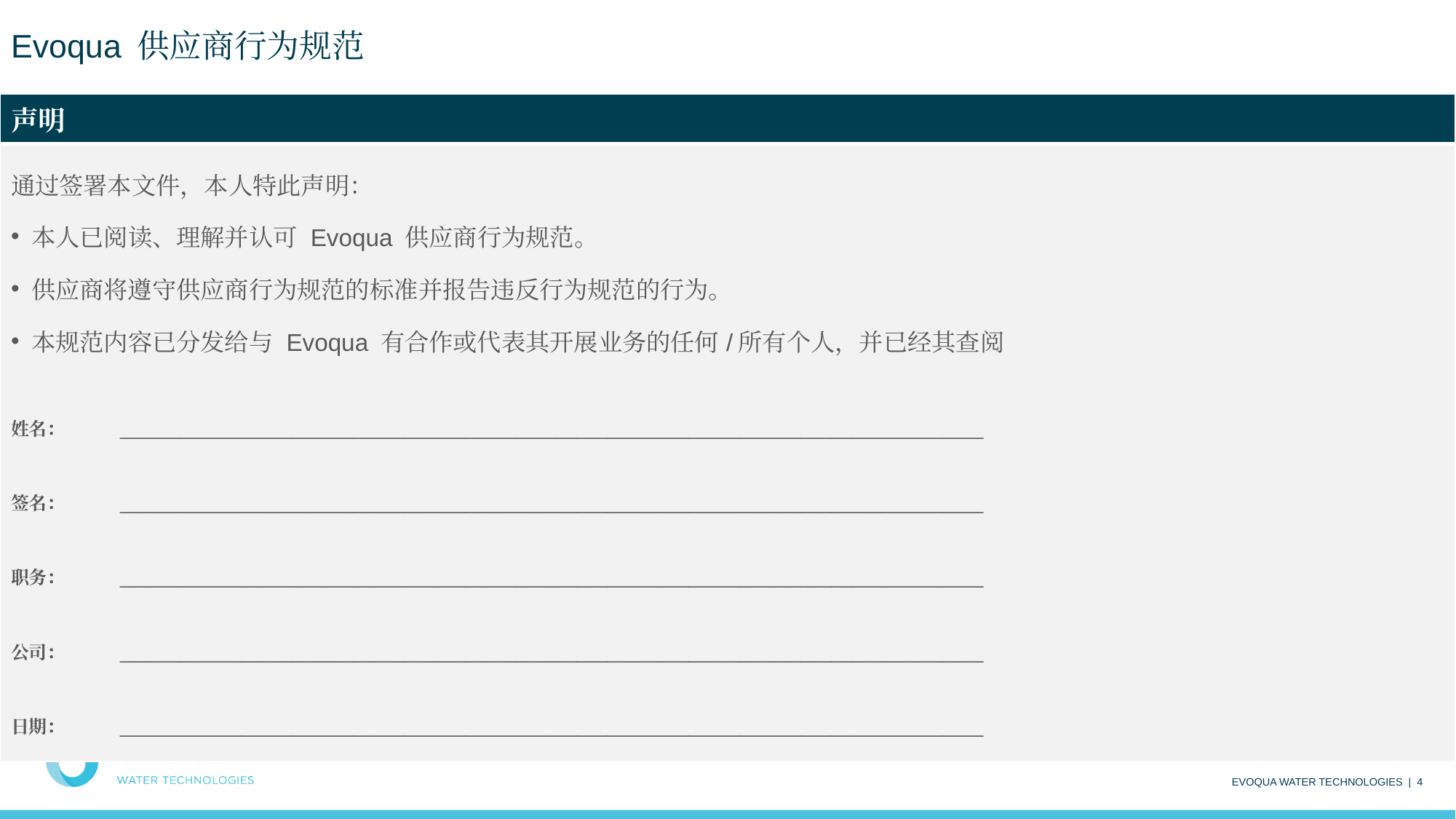

Evoqua 供应商行为规范
| 声明 |
| --- |
| 通过签署本文件，本人特此声明： 本人已阅读、理解并认可 Evoqua 供应商行为规范。 供应商将遵守供应商行为规范的标准并报告违反行为规范的行为。 本规范内容已分发给与 Evoqua 有合作或代表其开展业务的任何/所有个人，并已经其查阅 姓名： \_\_\_\_\_\_\_\_\_\_\_\_\_\_\_\_\_\_\_\_\_\_\_\_\_\_\_\_\_\_\_\_\_\_\_\_\_\_\_\_\_\_\_\_\_\_\_\_\_\_\_\_\_\_\_\_\_\_\_\_\_\_\_\_\_\_\_\_\_\_\_\_\_\_\_\_\_\_\_\_\_\_\_\_\_ 签名： \_\_\_\_\_\_\_\_\_\_\_\_\_\_\_\_\_\_\_\_\_\_\_\_\_\_\_\_\_\_\_\_\_\_\_\_\_\_\_\_\_\_\_\_\_\_\_\_\_\_\_\_\_\_\_\_\_\_\_\_\_\_\_\_\_\_\_\_\_\_\_\_\_\_\_\_\_\_\_\_\_\_\_\_\_ 职务： \_\_\_\_\_\_\_\_\_\_\_\_\_\_\_\_\_\_\_\_\_\_\_\_\_\_\_\_\_\_\_\_\_\_\_\_\_\_\_\_\_\_\_\_\_\_\_\_\_\_\_\_\_\_\_\_\_\_\_\_\_\_\_\_\_\_\_\_\_\_\_\_\_\_\_\_\_\_\_\_\_\_\_\_\_ 公司： \_\_\_\_\_\_\_\_\_\_\_\_\_\_\_\_\_\_\_\_\_\_\_\_\_\_\_\_\_\_\_\_\_\_\_\_\_\_\_\_\_\_\_\_\_\_\_\_\_\_\_\_\_\_\_\_\_\_\_\_\_\_\_\_\_\_\_\_\_\_\_\_\_\_\_\_\_\_\_\_\_\_\_\_\_ 日期： \_\_\_\_\_\_\_\_\_\_\_\_\_\_\_\_\_\_\_\_\_\_\_\_\_\_\_\_\_\_\_\_\_\_\_\_\_\_\_\_\_\_\_\_\_\_\_\_\_\_\_\_\_\_\_\_\_\_\_\_\_\_\_\_\_\_\_\_\_\_\_\_\_\_\_\_\_\_\_\_\_\_\_\_\_ |
EVOQUA WATER TECHNOLOGIES  |  4